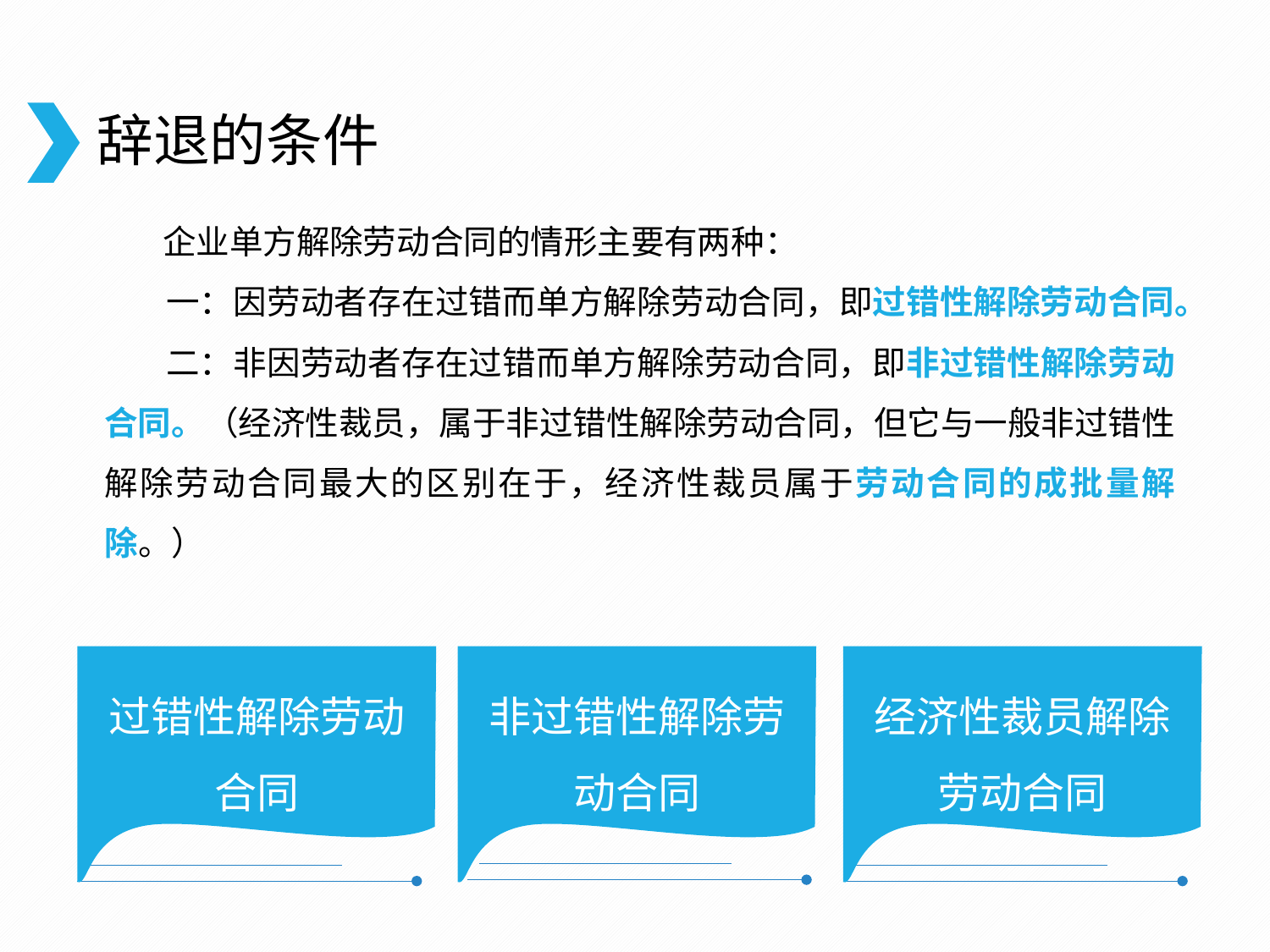

# 辞退的条件
       企业单方解除劳动合同的情形主要有两种：
       一：因劳动者存在过错而单方解除劳动合同，即过错性解除劳动合同。
       二：非因劳动者存在过错而单方解除劳动合同，即非过错性解除劳动合同。（经济性裁员，属于非过错性解除劳动合同，但它与一般非过错性解除劳动合同最大的区别在于，经济性裁员属于劳动合同的成批量解除。）

过错性解除劳动合同
非过错性解除劳动合同
经济性裁员解除劳动合同
28